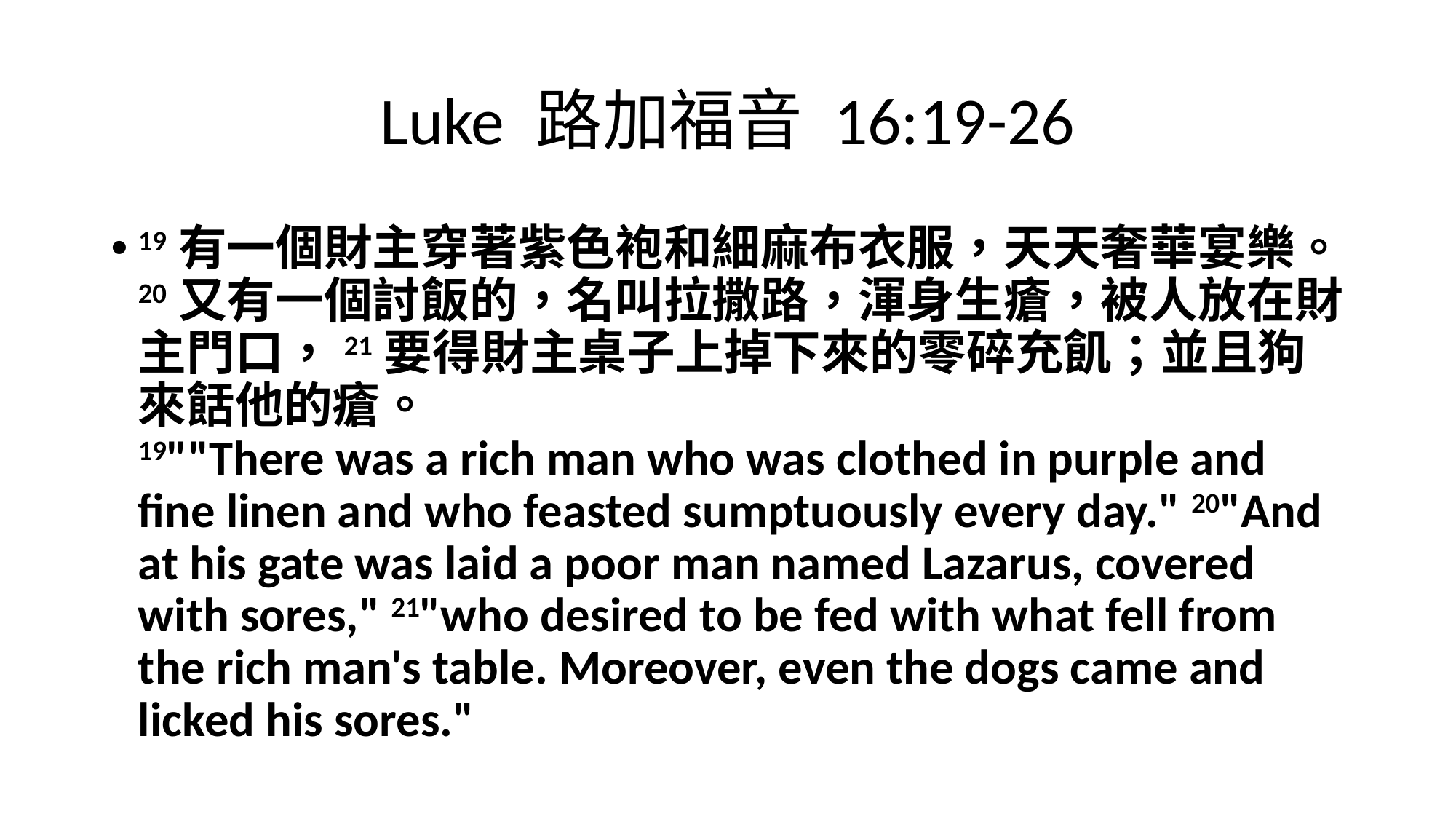

# Luke 路加福音 16:19-26
19有一個財主穿著紫色袍和細麻布衣服，天天奢華宴樂。20又有一個討飯的，名叫拉撒路，渾身生瘡，被人放在財主門口，21要得財主桌子上掉下來的零碎充飢；並且狗來餂他的瘡。
19""There was a rich man who was clothed in purple and fine linen and who feasted sumptuously every day." 20"And at his gate was laid a poor man named Lazarus, covered with sores," 21"who desired to be fed with what fell from the rich man's table. Moreover, even the dogs came and licked his sores."